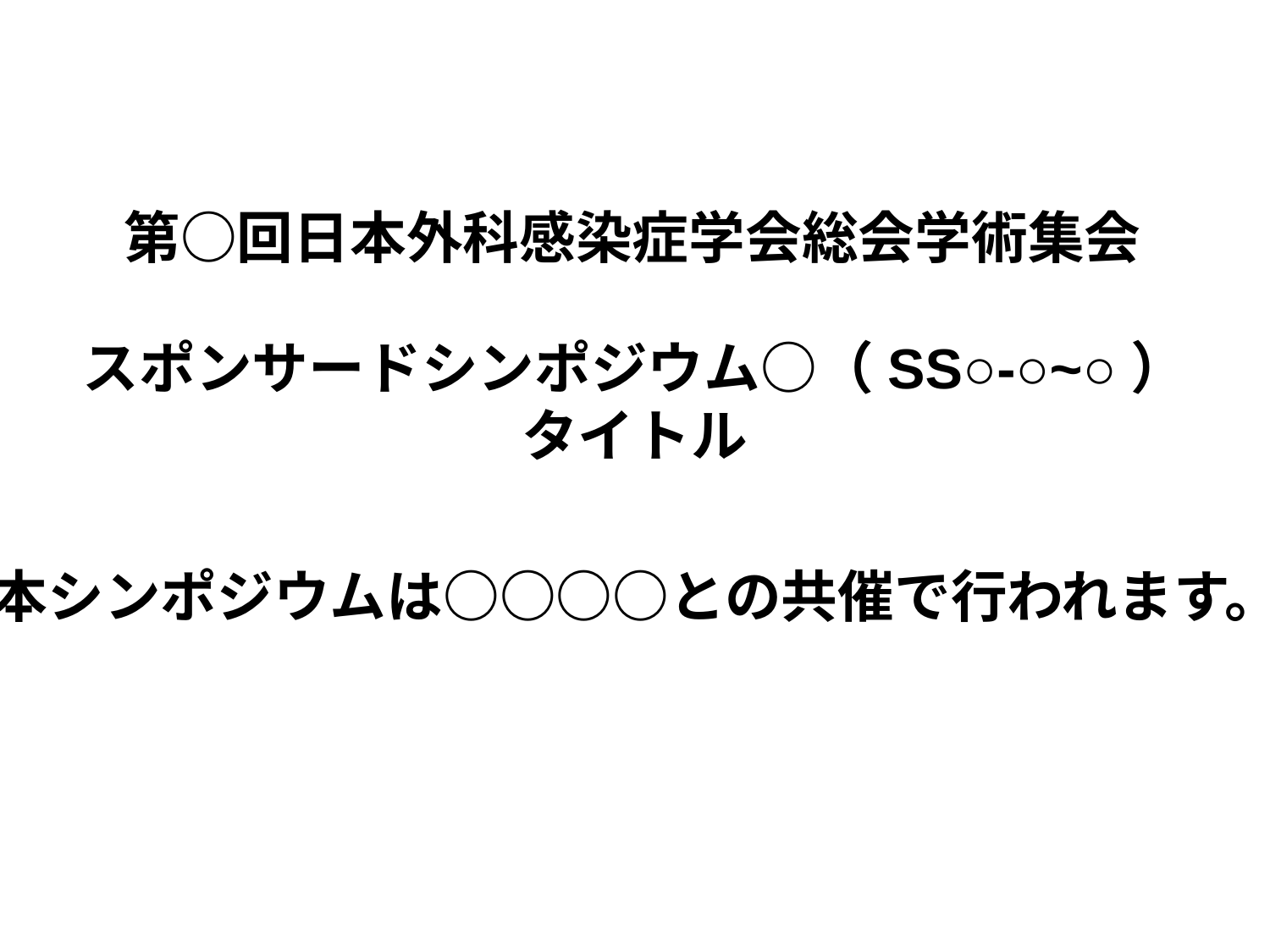

第○回日本外科感染症学会総会学術集会
スポンサードシンポジウム○（SS○-○~○）
タイトル
本シンポジウムは○○○○との共催で行われます。